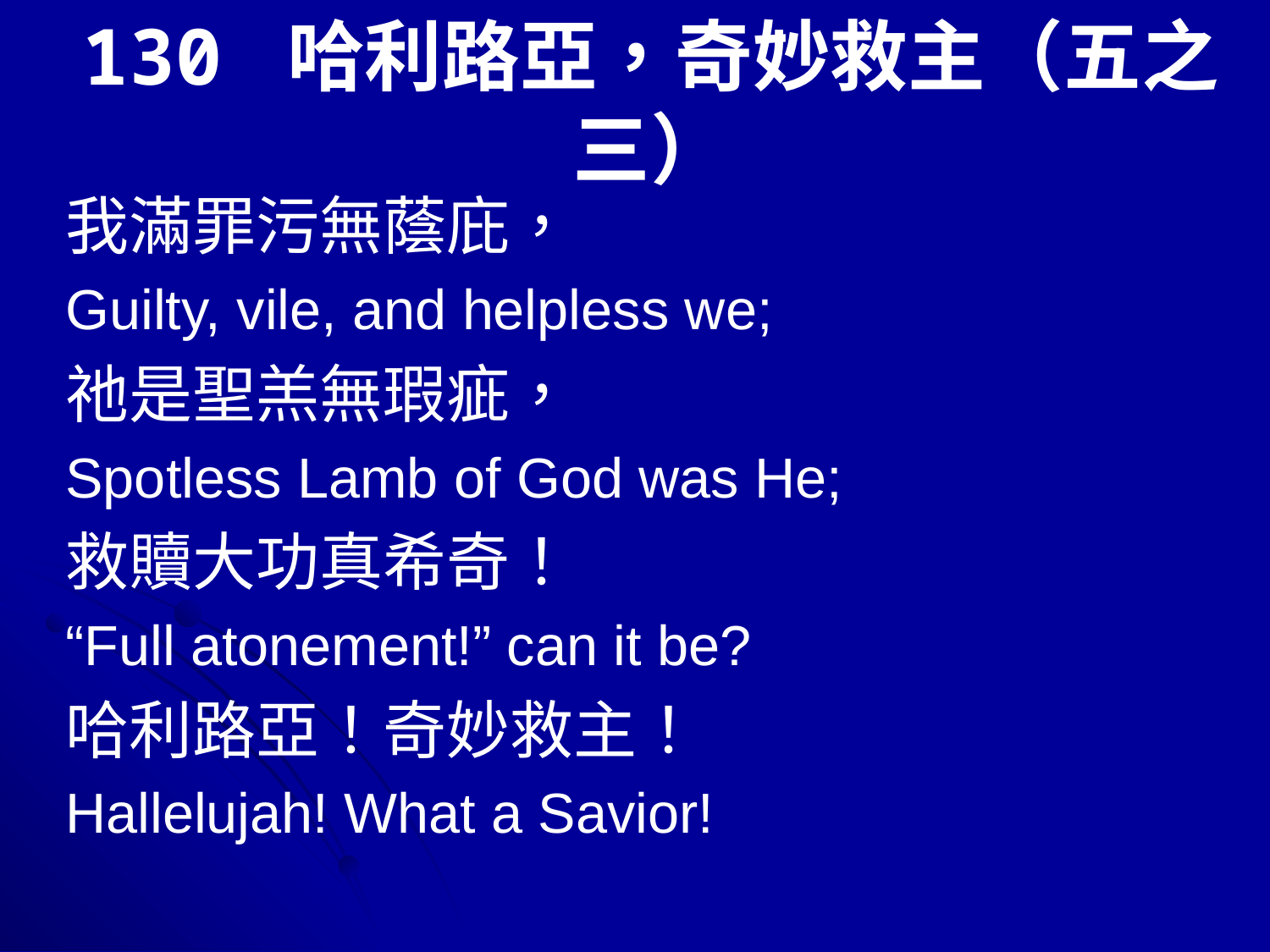

# 130 哈利路亞，奇妙救主（五之三）
我滿罪污無蔭庇，
Guilty, vile, and helpless we;
祂是聖羔無瑕疵，
Spotless Lamb of God was He;
救贖大功真希奇！
“Full atonement!” can it be?
哈利路亞！奇妙救主！
Hallelujah! What a Savior!